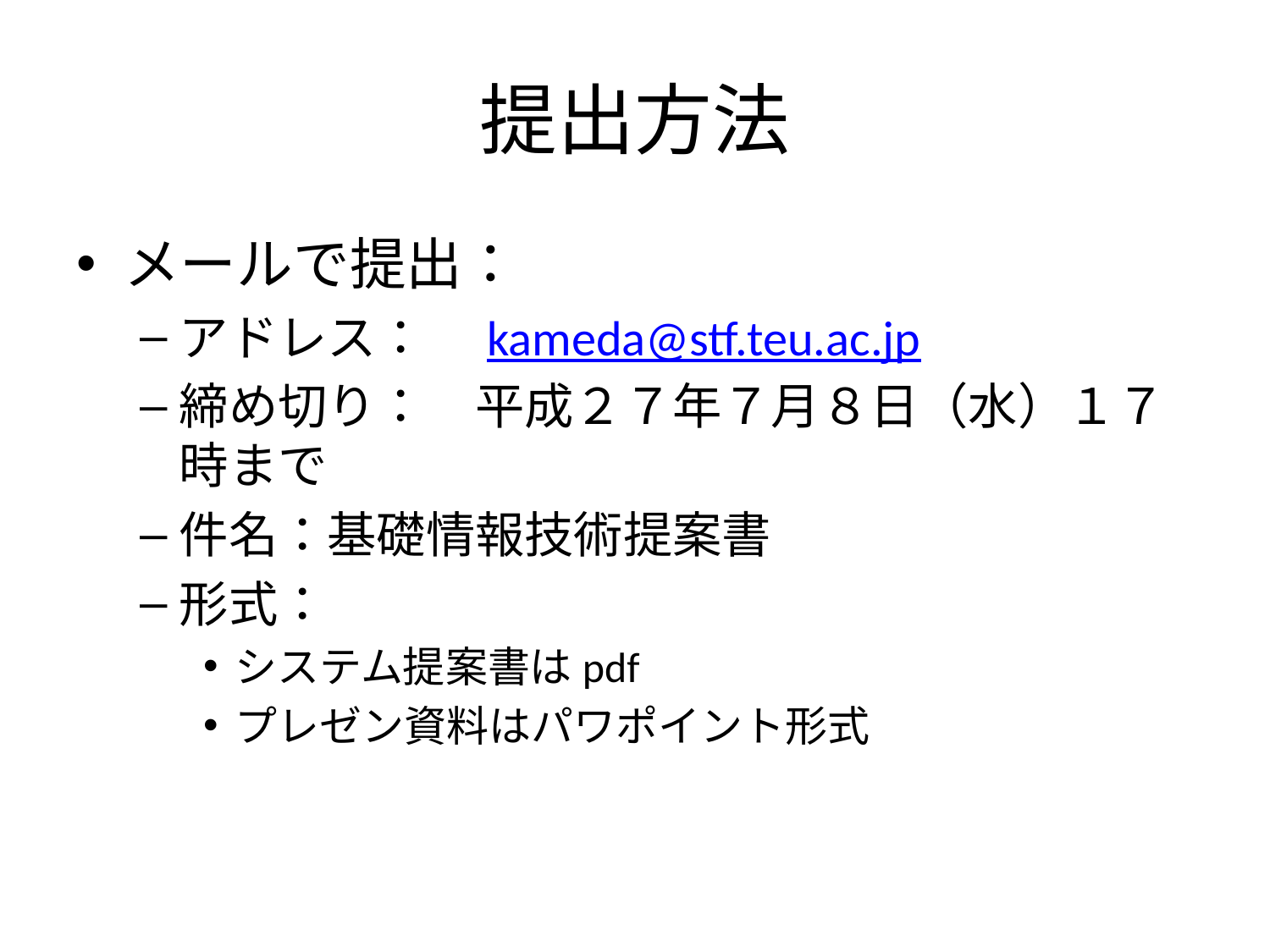

# 提出方法
メールで提出：
アドレス：　kameda@stf.teu.ac.jp
締め切り：　平成２７年７月８日（水）１７時まで
件名：基礎情報技術提案書
形式：
システム提案書はpdf
プレゼン資料はパワポイント形式